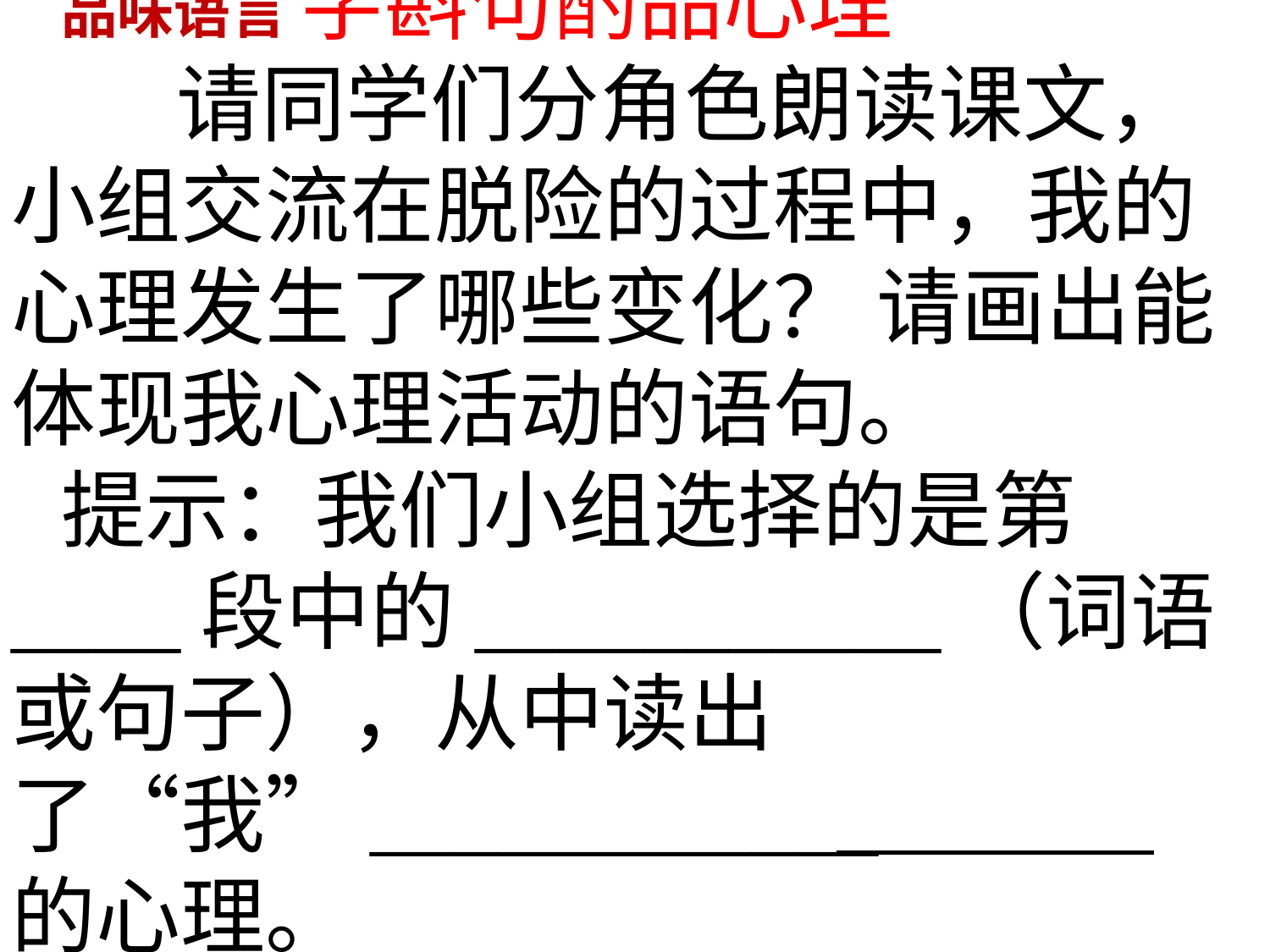

品味语言 字斟句酌品心理
     请同学们分角色朗读课文，小组交流在脱险的过程中，我的心理发生了哪些变化？ 请画出能体现我心理活动的语句。
提示：我们小组选择的是第____段中的___________（词语或句子），从中读出了“我”____________              的心理。